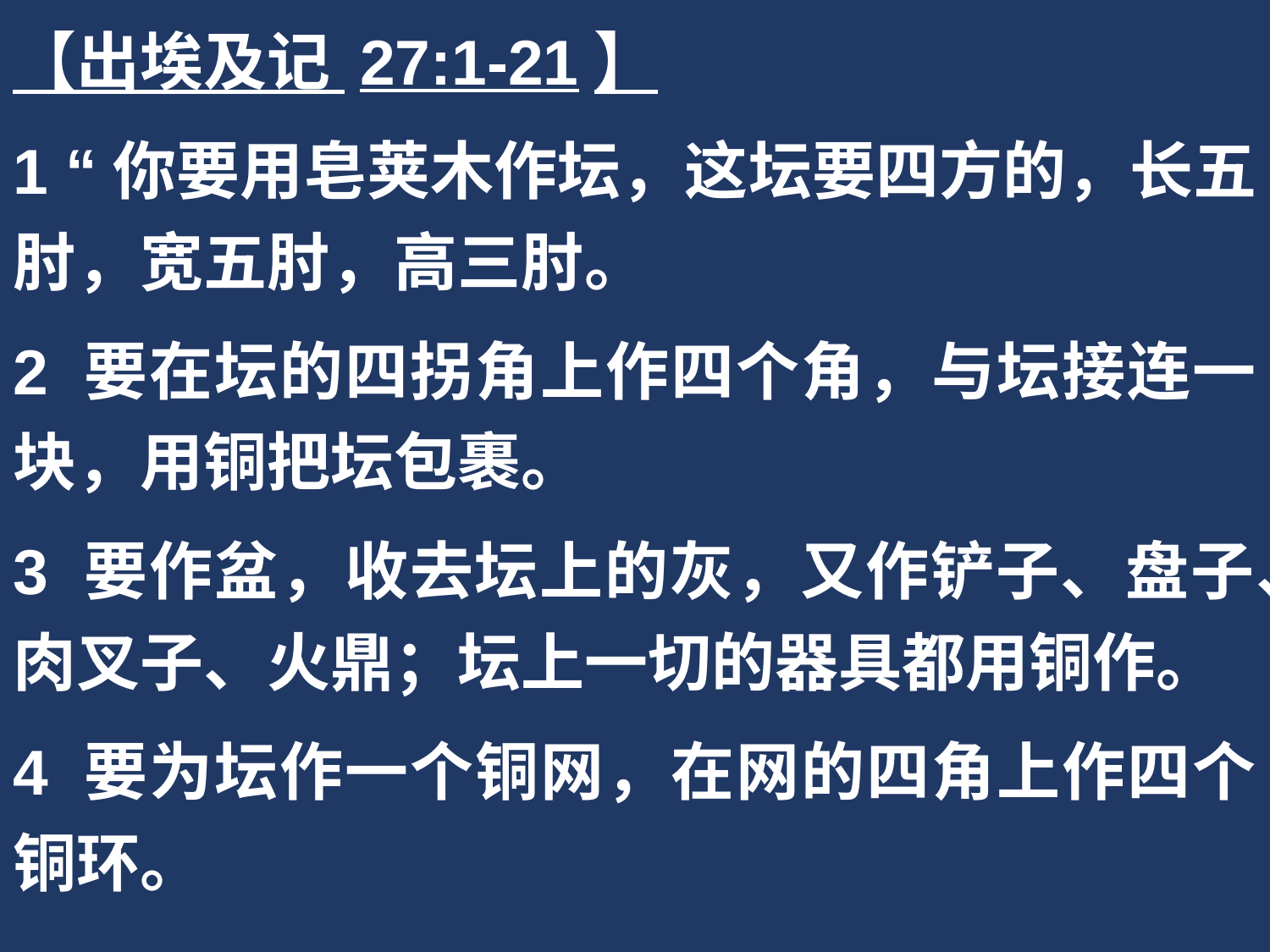

【出埃及记 27:1-21】
1 “你要用皂荚木作坛，这坛要四方的，长五肘，宽五肘，高三肘。
2 要在坛的四拐角上作四个角，与坛接连一块，用铜把坛包裹。
3 要作盆，收去坛上的灰，又作铲子、盘子、肉叉子、火鼎；坛上一切的器具都用铜作。
4 要为坛作一个铜网，在网的四角上作四个铜环。